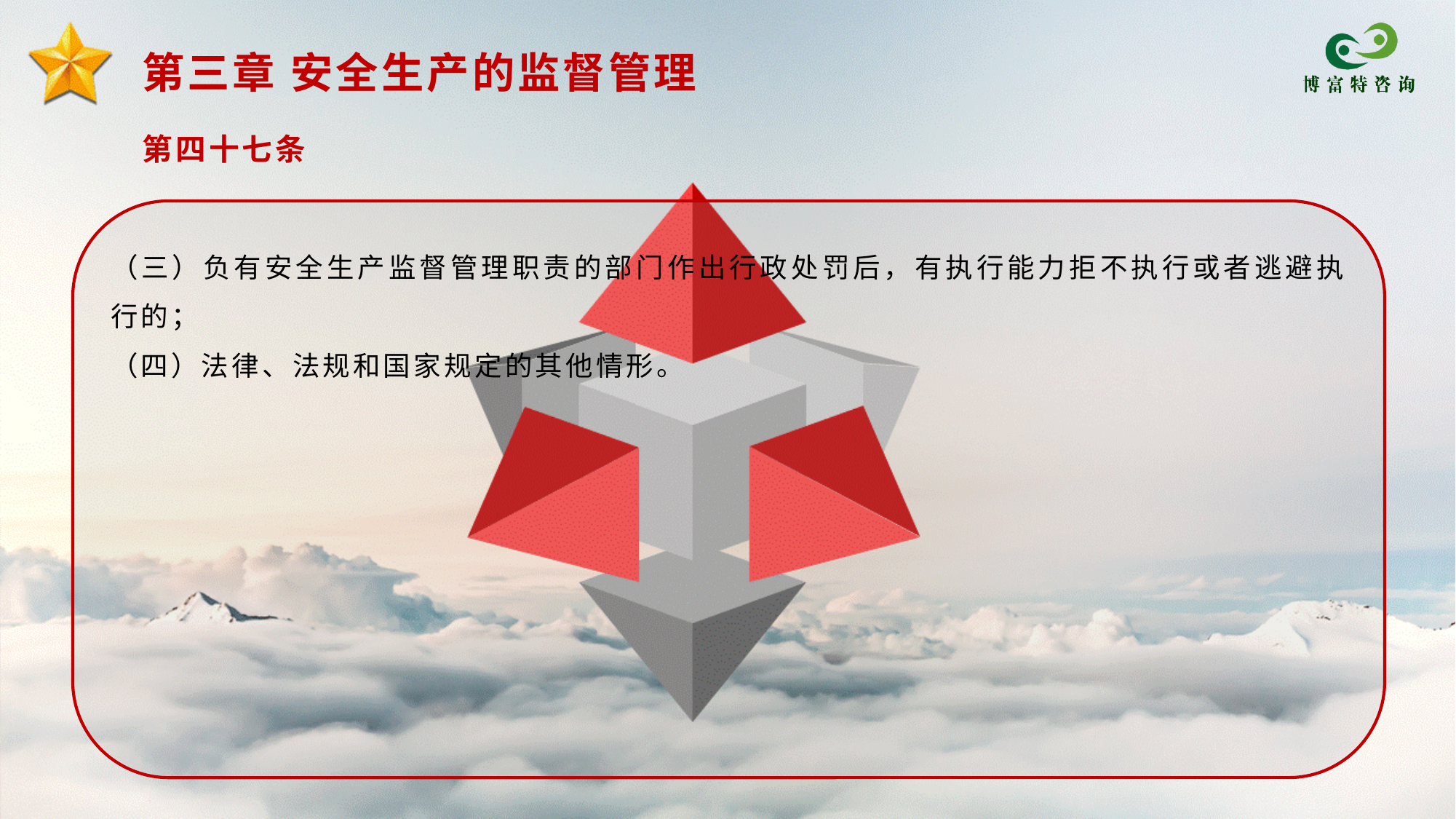

第三章 安全生产的监督管理
第四十七条
（三）负有安全生产监督管理职责的部门作出行政处罚后，有执行能力拒不执行或者逃避执行的；
（四）法律、法规和国家规定的其他情形。